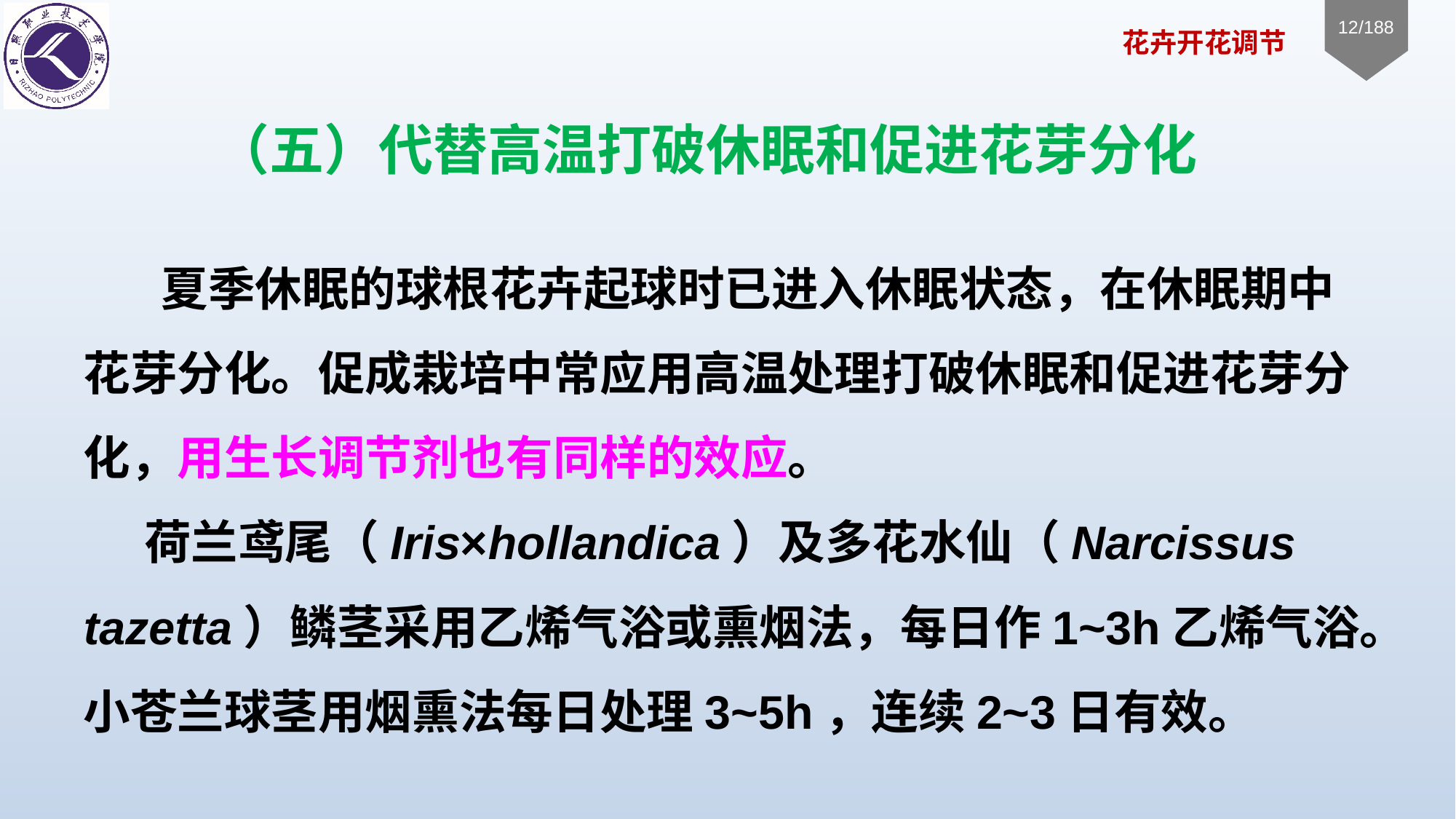

# （五）代替高温打破休眠和促进花芽分化
 夏季休眠的球根花卉起球时已进入休眠状态，在休眠期中花芽分化。促成栽培中常应用高温处理打破休眠和促进花芽分化，用生长调节剂也有同样的效应。
荷兰鸢尾（Iris×hollandica）及多花水仙（Narcissus tazetta）鳞茎采用乙烯气浴或熏烟法，每日作1~3h乙烯气浴。小苍兰球茎用烟熏法每日处理3~5h，连续2~3日有效。